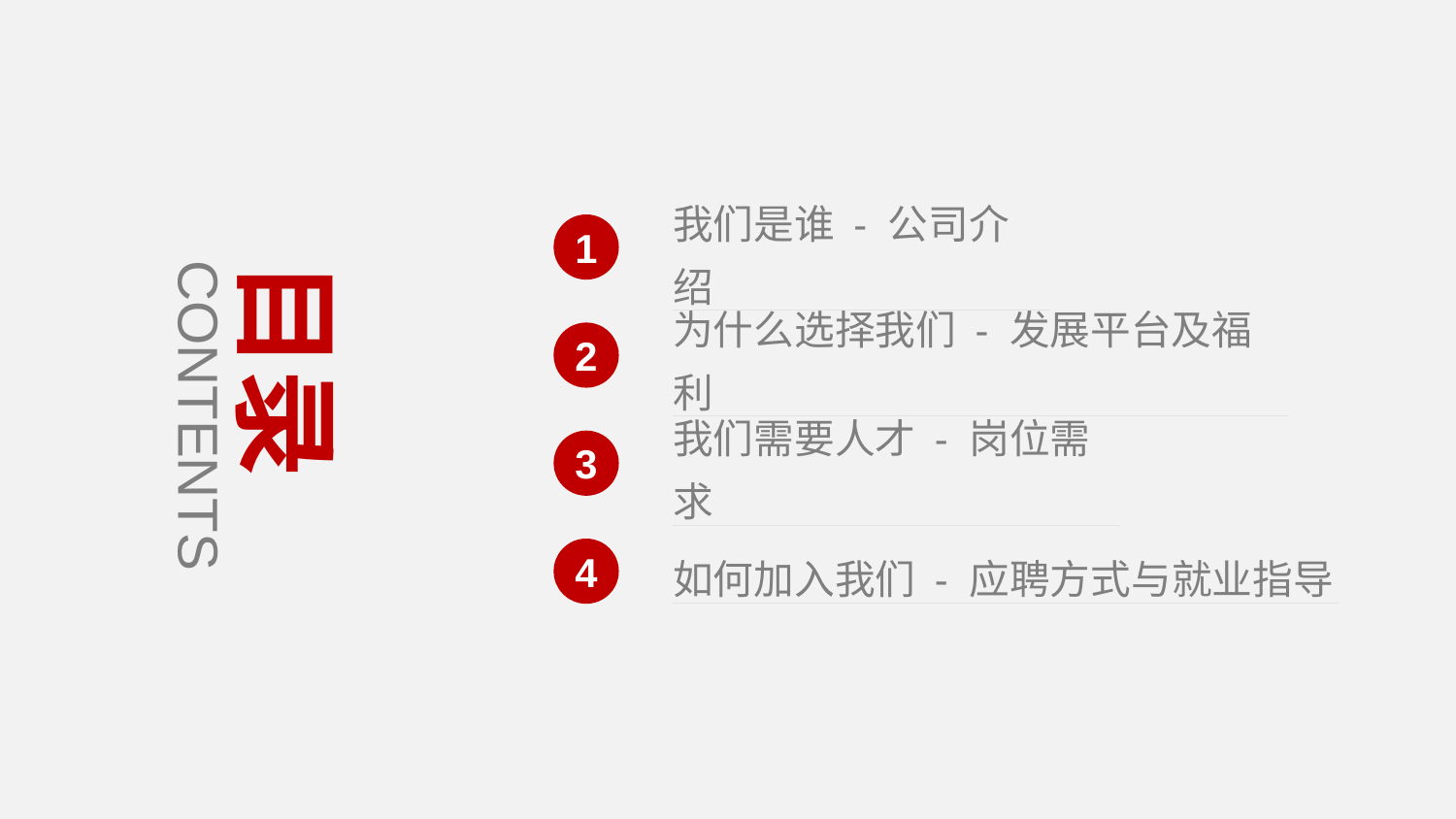

1
我们是谁 - 公司介绍
目录
为什么选择我们 - 发展平台及福利
2
CONTENTS
我们需要人才 - 岗位需求
3
4
如何加入我们 - 应聘方式与就业指导